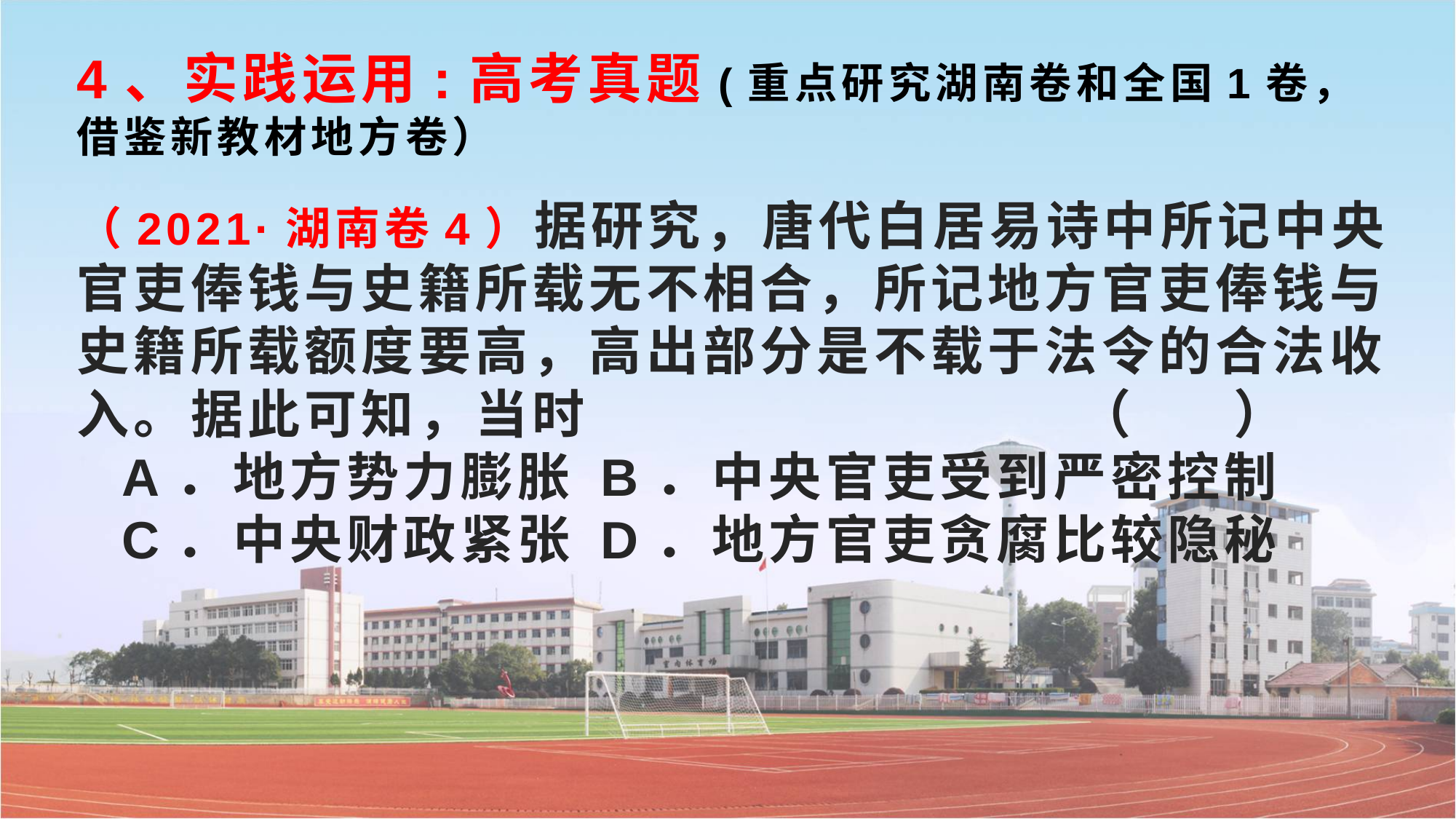

# 4、实践运用:高考真题(重点研究湖南卷和全国1卷，借鉴新教材地方卷）
（2021·湖南卷4）据研究，唐代白居易诗中所记中央官吏俸钱与史籍所载无不相合，所记地方官吏俸钱与史籍所载额度要高，高出部分是不载于法令的合法收入。据此可知，当时                              （      ）
  A．地方势力膨胀 	B．中央官吏受到严密控制
  C．中央财政紧张	D．地方官吏贪腐比较隐秘